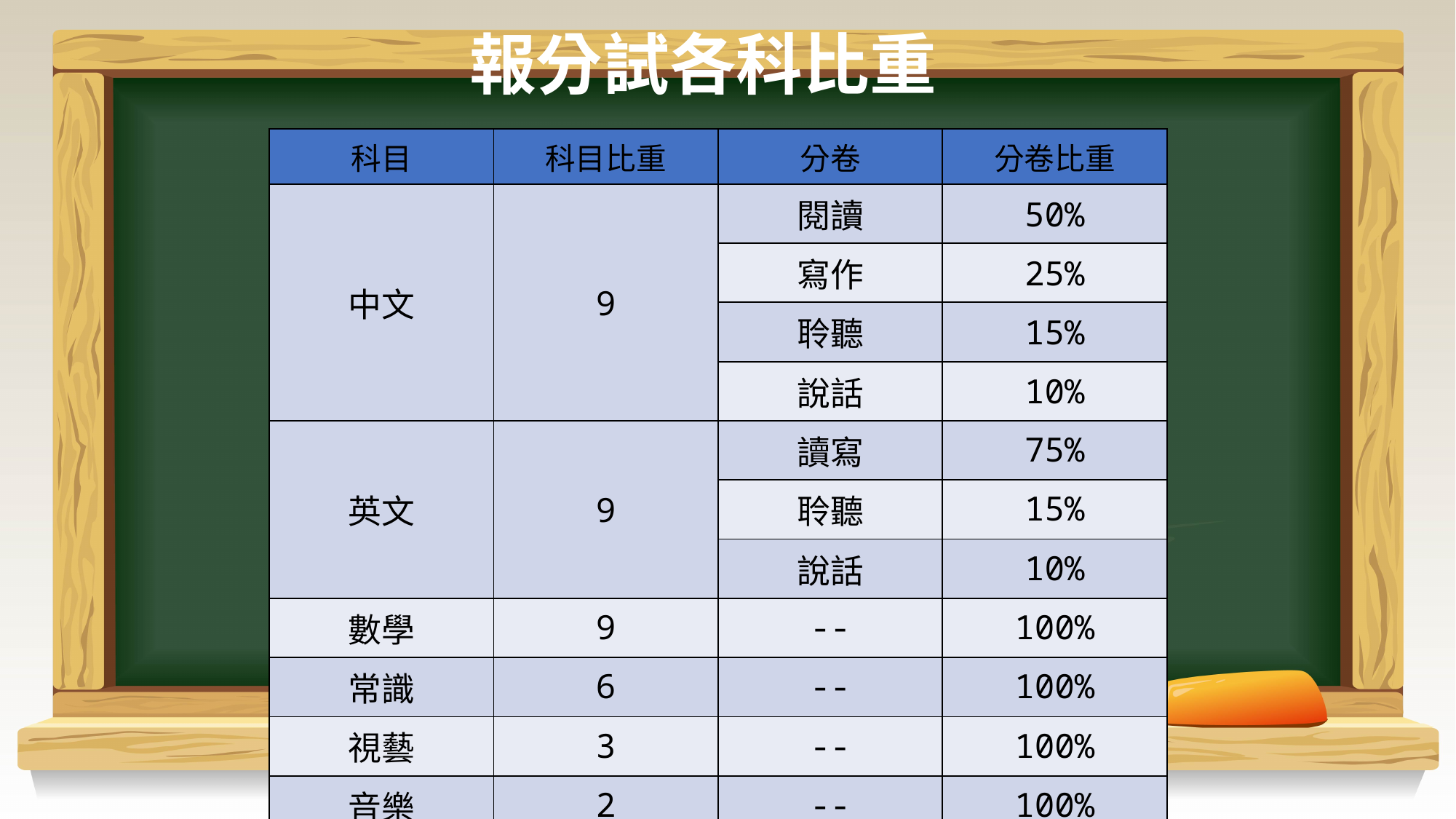

報分試各科比重
| 科目 | 科目比重 | 分卷 | 分卷比重 |
| --- | --- | --- | --- |
| 中文 | 9 | 閱讀 | 50% |
|  |  | 寫作 | 25% |
|  |  | 聆聽 | 15% |
|  |  | 說話 | 10% |
| 英文 | 9 | 讀寫 | 75% |
|  |  | 聆聽 | 15% |
|  |  | 說話 | 10% |
| 數學 | 9 | -- | 100% |
| 常識 | 6 | -- | 100% |
| 視藝 | 3 | -- | 100% |
| 音樂 | 2 | -- | 100% |